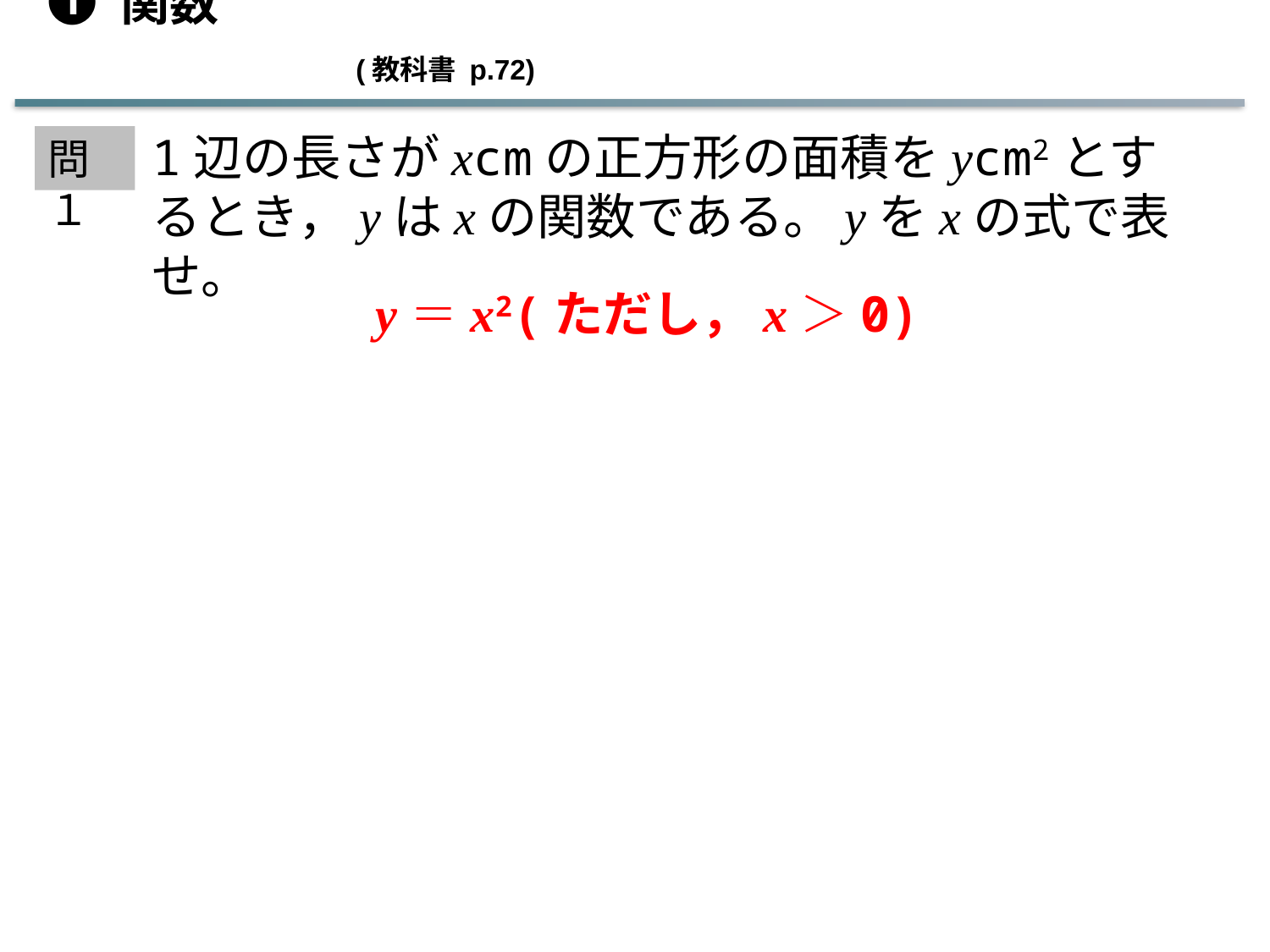

➊ 関数　　　　　　　　　　　　　　　　　　　　　　　　　(教科書 p.72)
1辺の長さがxcmの正方形の面積をycm2とするとき，yはxの関数である。yをxの式で表せ。
問１

y＝x2(ただし，x＞0)